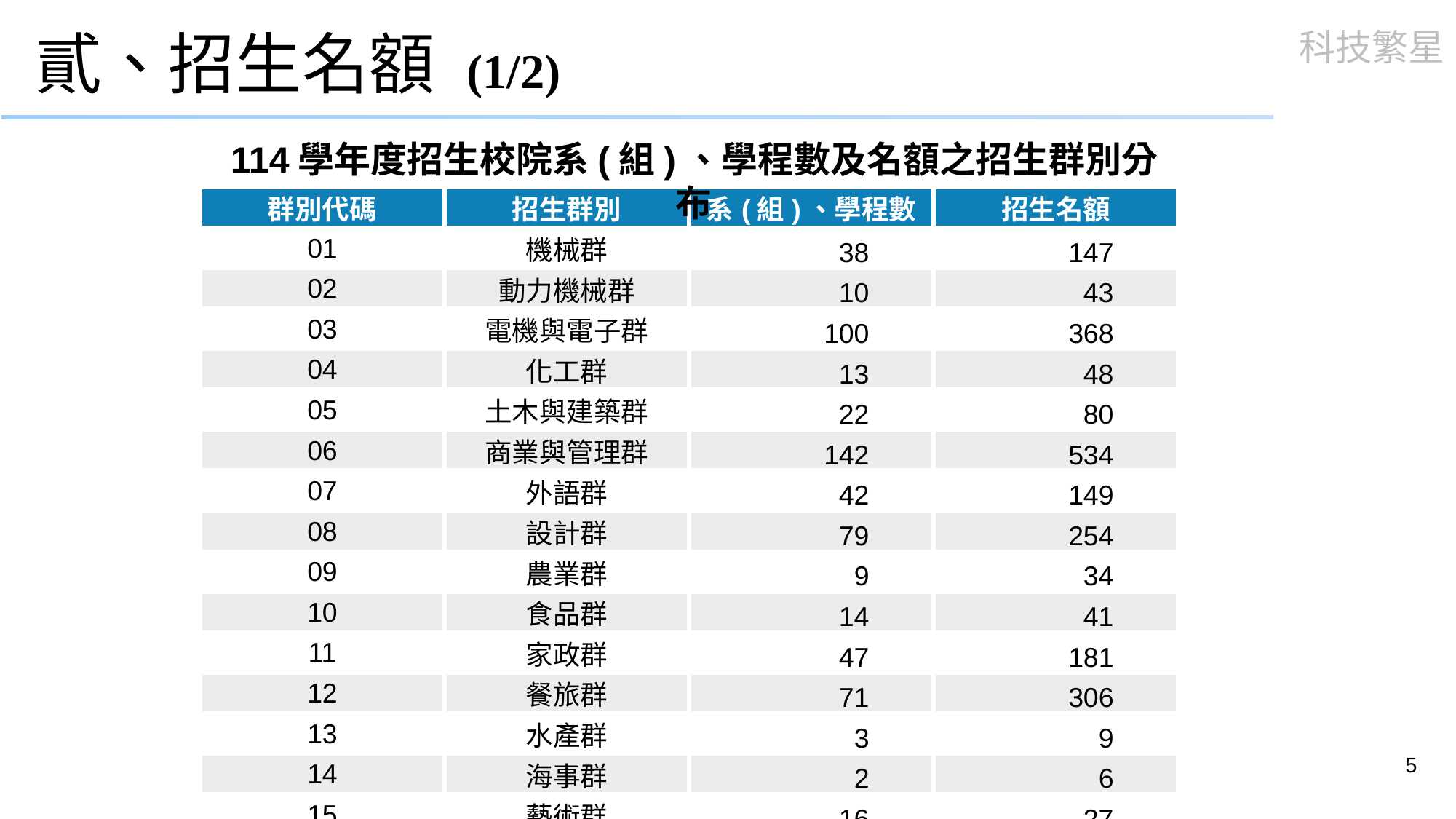

# 貳、招生名額 (1/2)
114學年度招生校院系(組)、學程數及名額之招生群別分布
| 群別代碼 | 招生群別 | 系(組)、學程數 | 招生名額 |
| --- | --- | --- | --- |
| 01 | 機械群 | 38 | 147 |
| 02 | 動力機械群 | 10 | 43 |
| 03 | 電機與電子群 | 100 | 368 |
| 04 | 化工群 | 13 | 48 |
| 05 | 土木與建築群 | 22 | 80 |
| 06 | 商業與管理群 | 142 | 534 |
| 07 | 外語群 | 42 | 149 |
| 08 | 設計群 | 79 | 254 |
| 09 | 農業群 | 9 | 34 |
| 10 | 食品群 | 14 | 41 |
| 11 | 家政群 | 47 | 181 |
| 12 | 餐旅群 | 71 | 306 |
| 13 | 水產群 | 3 | 9 |
| 14 | 海事群 | 2 | 6 |
| 15 | 藝術群 | 16 | 27 |
| 16 | 不分群 | 63 | 246 |
| 總計 |  | 671 | 2,473 |
5